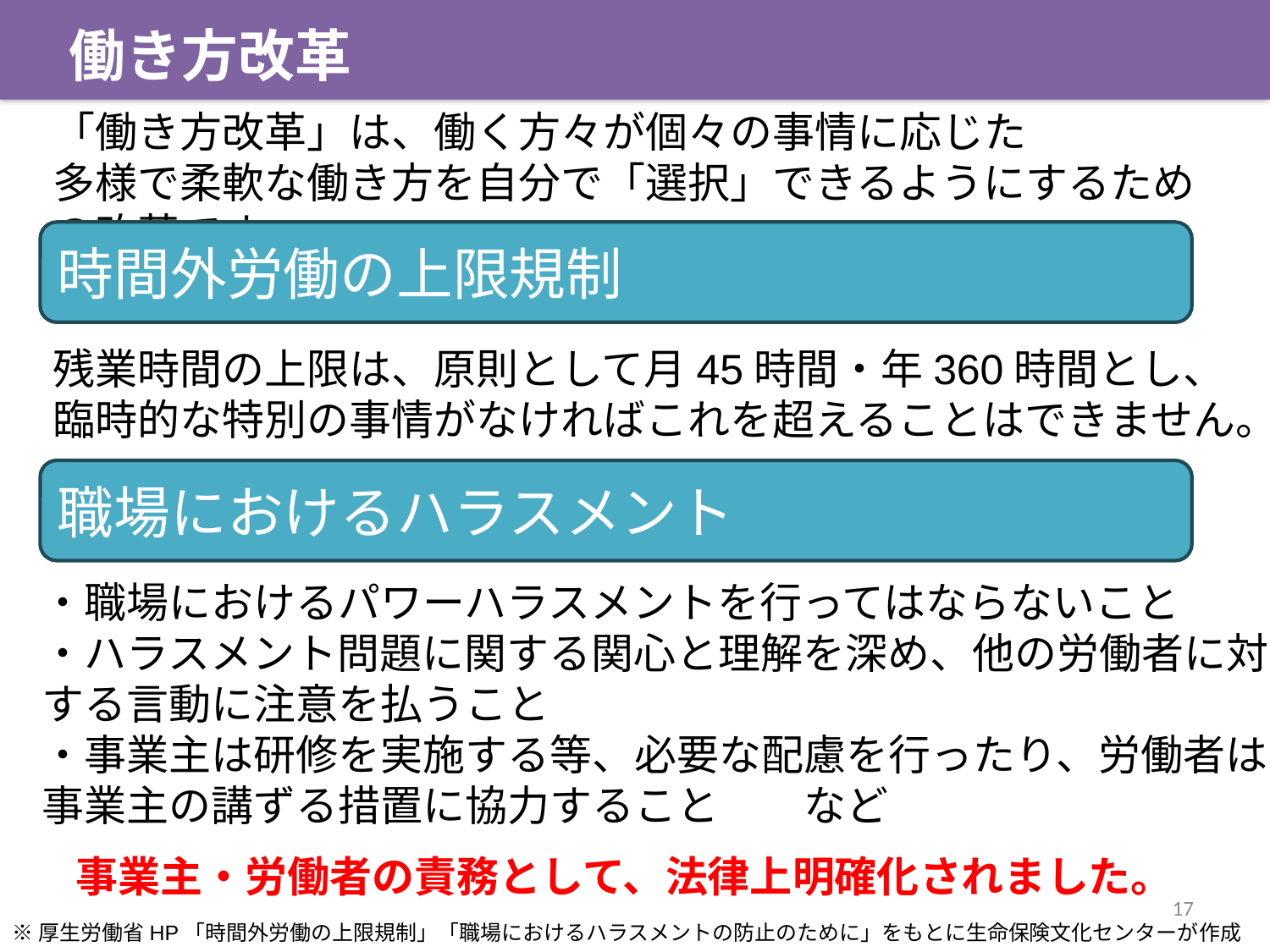

働き方改革
「働き方改革」は、働く方々が個々の事情に応じた
多様で柔軟な働き方を自分で「選択」できるようにするための改革です。

時間外労働の上限規制
残業時間の上限は、原則として月45時間・年360時間とし、
臨時的な特別の事情がなければこれを超えることはできません。
職場におけるハラスメント
・職場におけるパワーハラスメントを行ってはならないこと
・ハラスメント問題に関する関心と理解を深め、他の労働者に対する言動に注意を払うこと
・事業主は研修を実施する等、必要な配慮を行ったり、労働者は事業主の講ずる措置に協力すること　　など
事業主・労働者の責務として、法律上明確化されました。
17
※厚生労働省HP「時間外労働の上限規制」「職場におけるハラスメントの防止のために」をもとに生命保険文化センターが作成